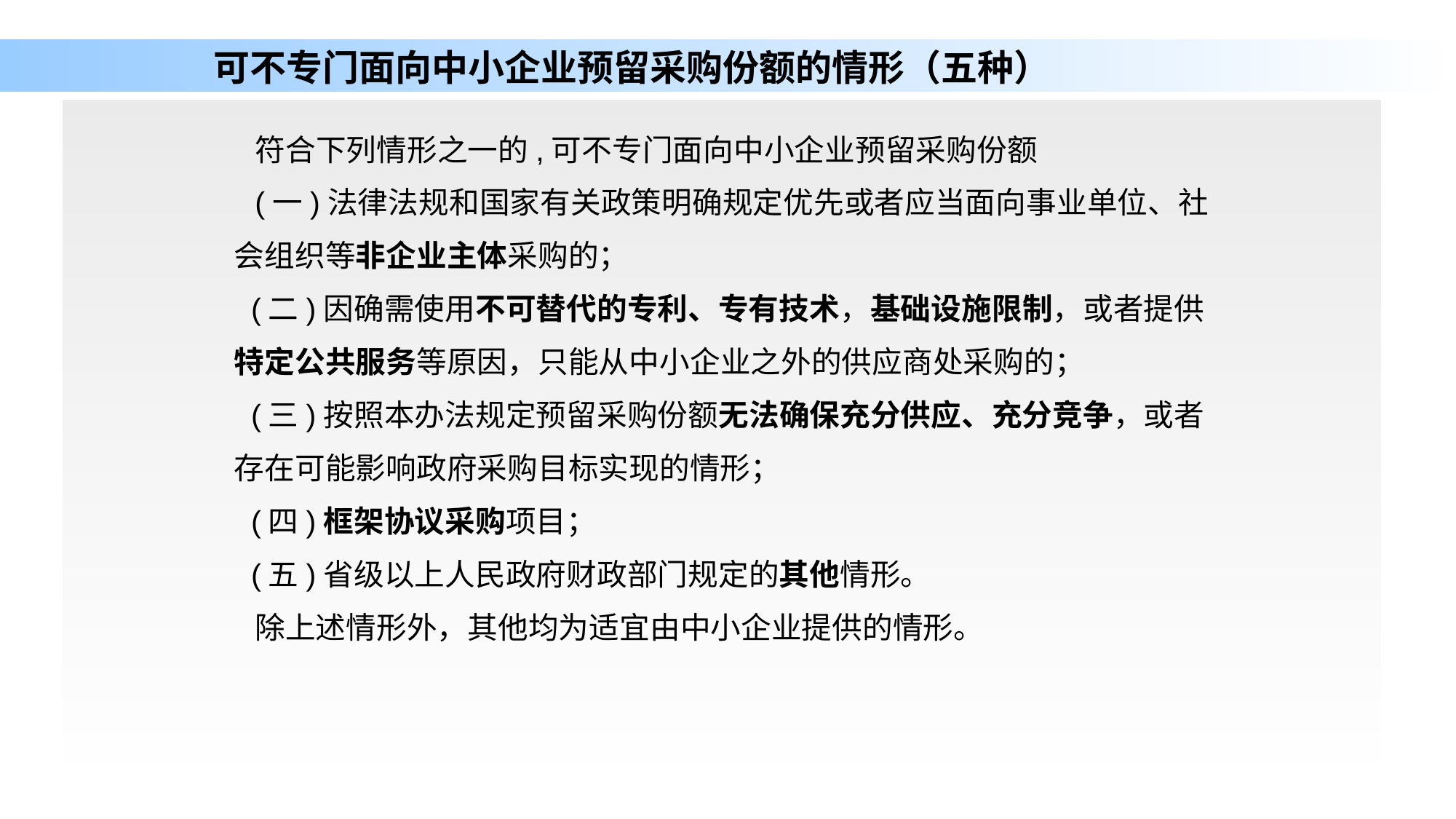

# 可不专门面向中小企业预留采购份额的情形（五种）
  符合下列情形之一的,可不专门面向中小企业预留采购份额
  (一)法律法规和国家有关政策明确规定优先或者应当面向事业单位、社会组织等非企业主体采购的；
  (二)因确需使用不可替代的专利、专有技术，基础设施限制，或者提供特定公共服务等原因，只能从中小企业之外的供应商处采购的；
  (三)按照本办法规定预留采购份额无法确保充分供应、充分竞争，或者存在可能影响政府采购目标实现的情形；
  (四)框架协议采购项目；
  (五)省级以上人民政府财政部门规定的其他情形。
  除上述情形外，其他均为适宜由中小企业提供的情形。